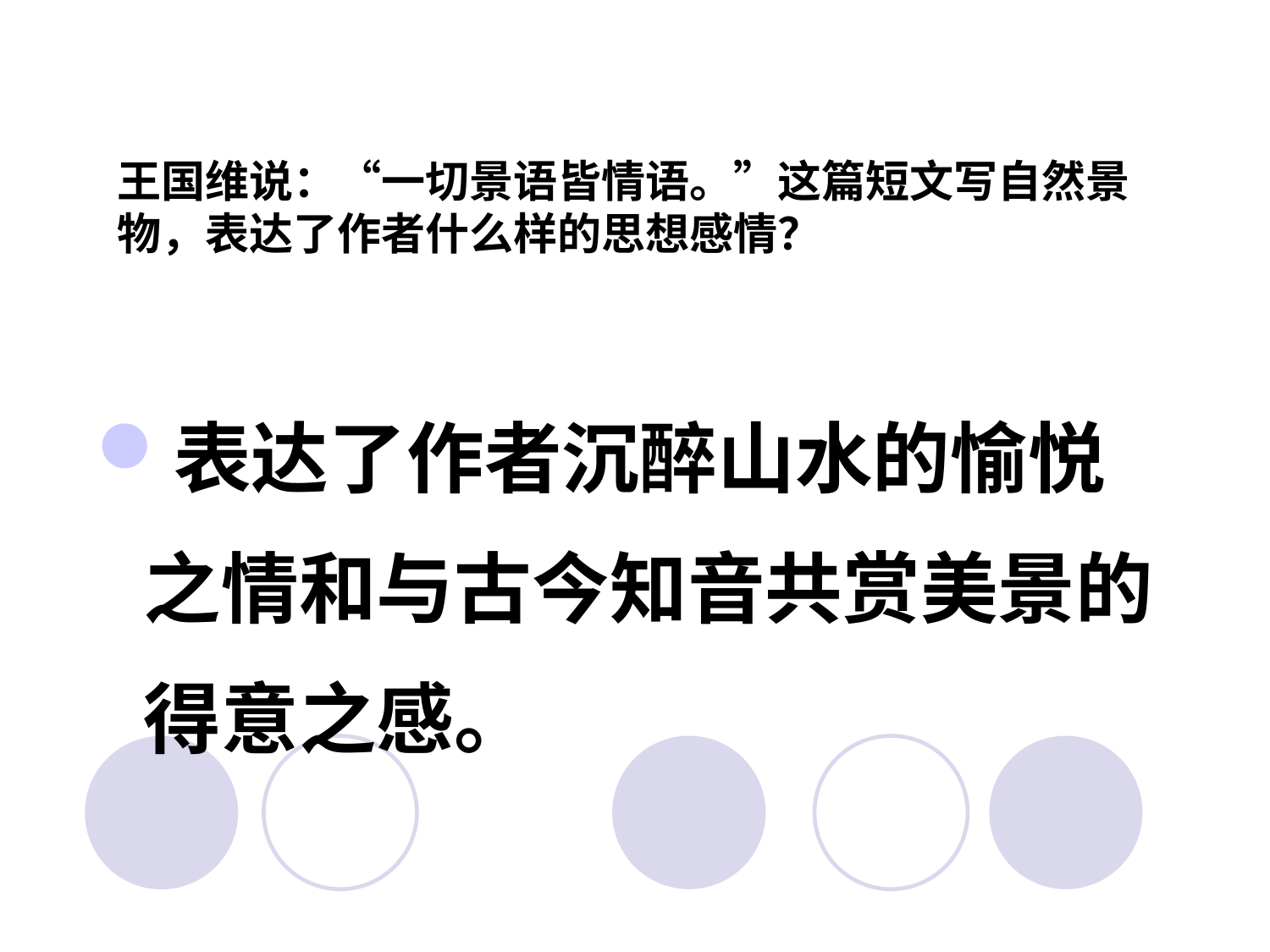

# 王国维说：“一切景语皆情语。”这篇短文写自然景物，表达了作者什么样的思想感情？
表达了作者沉醉山水的愉悦之情和与古今知音共赏美景的得意之感。